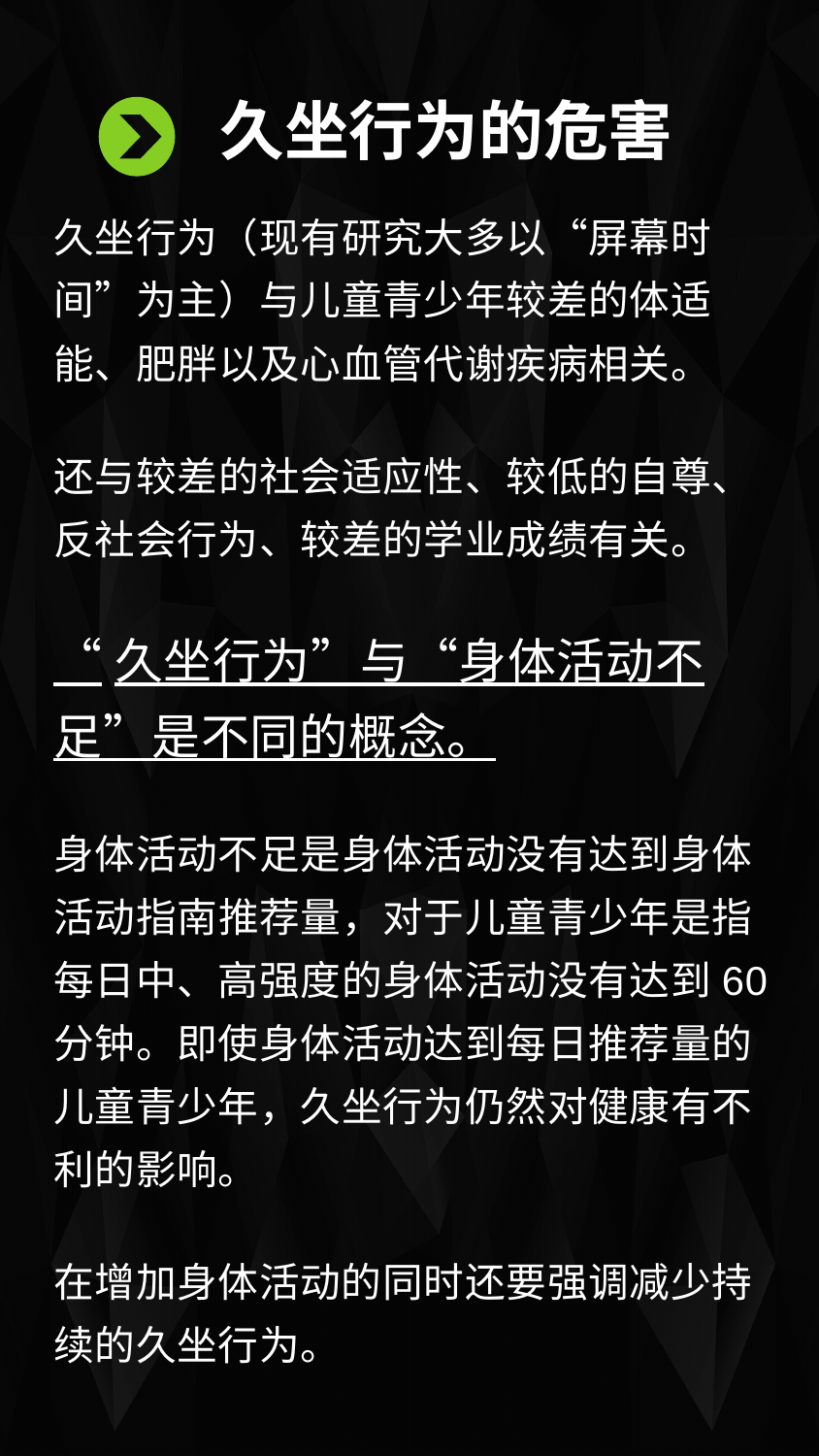

久坐行为的危害

久坐行为（现有研究大多以“屏幕时间”为主）与儿童青少年较差的体适能、肥胖以及心血管代谢疾病相关。
还与较差的社会适应性、较低的自尊、反社会行为、较差的学业成绩有关。
“久坐行为”与“身体活动不足”是不同的概念。
身体活动不足是身体活动没有达到身体活动指南推荐量，对于儿童青少年是指每日中、高强度的身体活动没有达到60分钟。即使身体活动达到每日推荐量的儿童青少年，久坐行为仍然对健康有不利的影响。
在增加身体活动的同时还要强调减少持续的久坐行为。